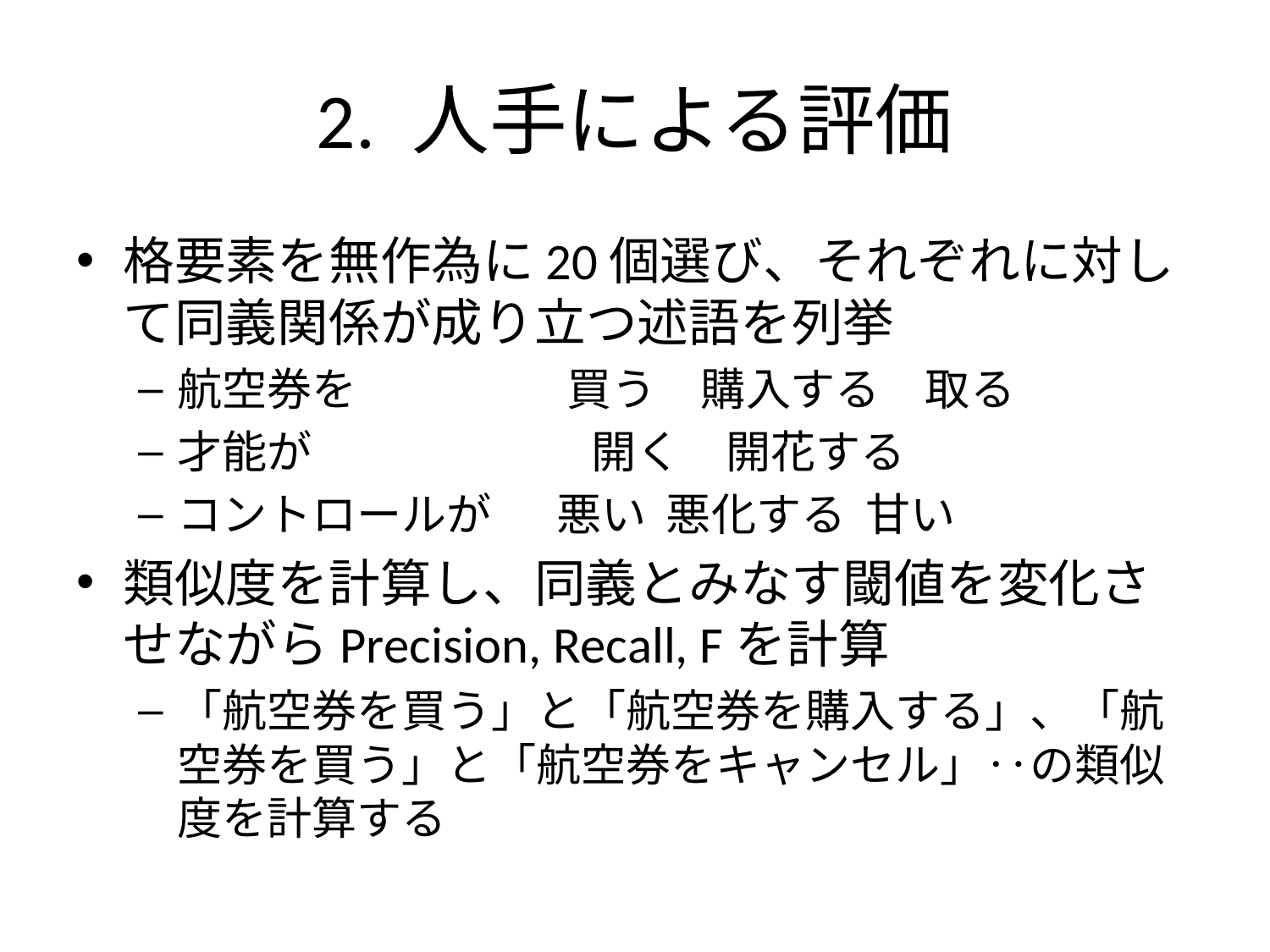

# 2. 人手による評価
格要素を無作為に20個選び、それぞれに対して同義関係が成り立つ述語を列挙
航空券を 　　　　  買う　購入する　取る
才能が 　　　　　　開く　開花する
コントロールが 　 悪い  悪化する  甘い
類似度を計算し、同義とみなす閾値を変化させながらPrecision, Recall, Fを計算
「航空券を買う」と「航空券を購入する」、「航空券を買う」と「航空券をキャンセル」‥の類似度を計算する